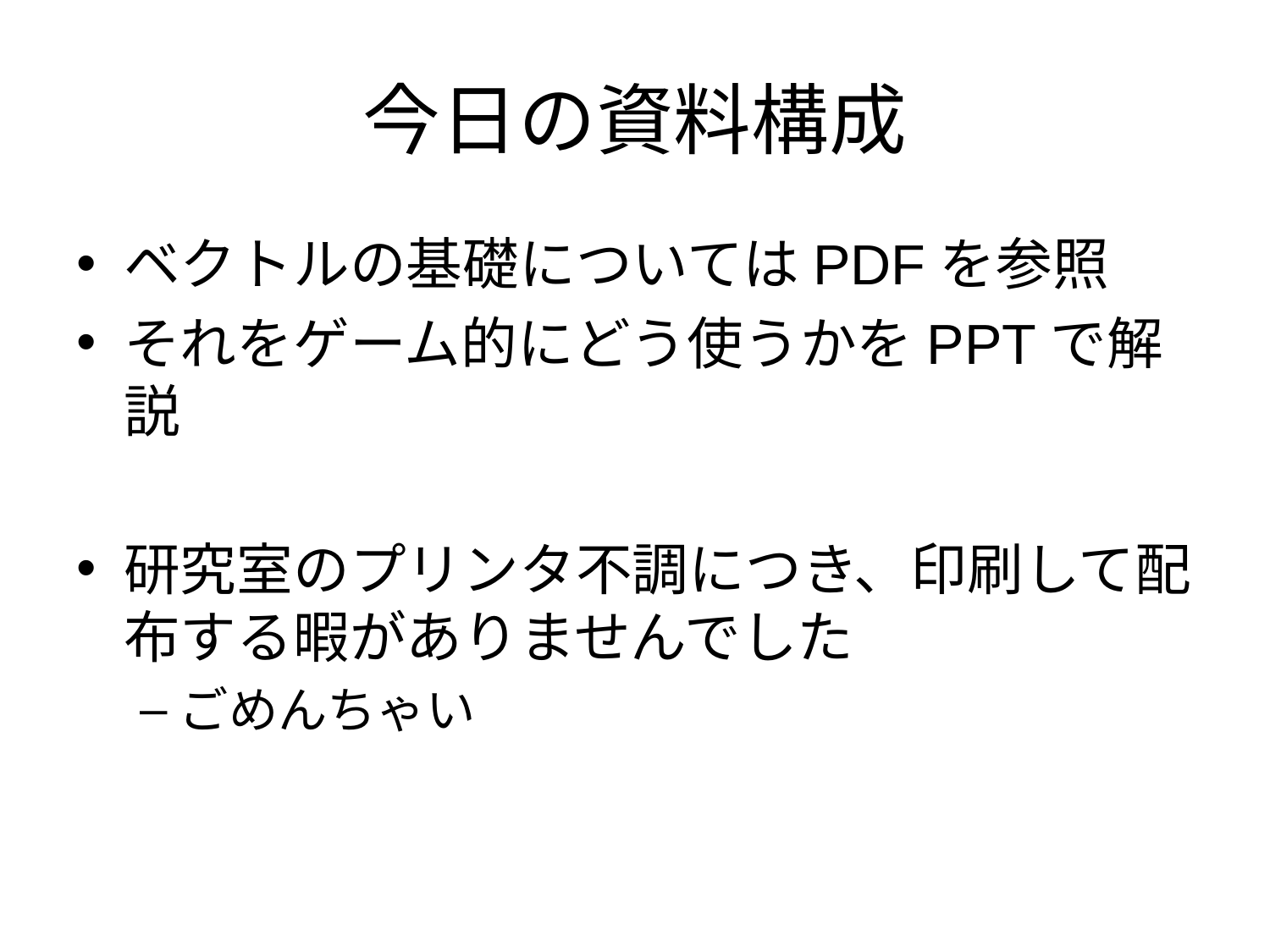

# 今日の資料構成
ベクトルの基礎についてはPDFを参照
それをゲーム的にどう使うかをPPTで解説

研究室のプリンタ不調につき、印刷して配布する暇がありませんでした
ごめんちゃい